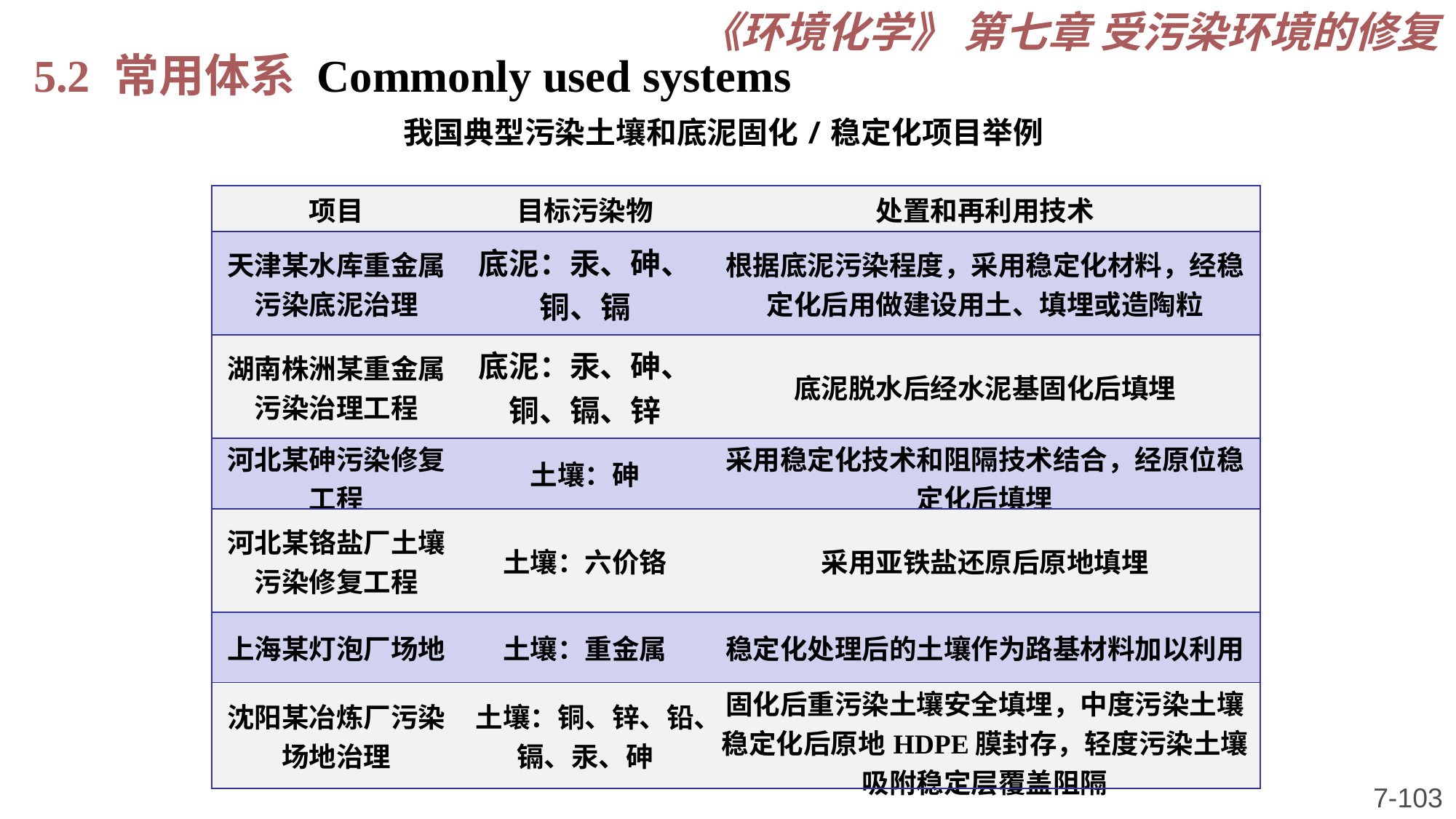

《环境化学》 第七章 受污染环境的修复
5.2 常用体系 Commonly used systems

我国典型污染土壤和底泥固化/稳定化项目举例
| 项目 | 目标污染物 | 处置和再利用技术 |
| --- | --- | --- |
| 天津某水库重金属污染底泥治理 | 底泥：汞、砷、铜、镉 | 根据底泥污染程度，采用稳定化材料，经稳定化后用做建设用土、填埋或造陶粒 |
| 湖南株洲某重金属污染治理工程 | 底泥：汞、砷、铜、镉、锌 | 底泥脱水后经水泥基固化后填埋 |
| 河北某砷污染修复工程 | 土壤：砷 | 采用稳定化技术和阻隔技术结合，经原位稳定化后填埋 |
| 河北某铬盐厂土壤污染修复工程 | 土壤：六价铬 | 采用亚铁盐还原后原地填埋 |
| 上海某灯泡厂场地 | 土壤：重金属 | 稳定化处理后的土壤作为路基材料加以利用 |
| 沈阳某冶炼厂污染场地治理 | 土壤：铜、锌、铅、镉、汞、砷 | 固化后重污染土壤安全填埋，中度污染土壤稳定化后原地HDPE膜封存，轻度污染土壤吸附稳定层覆盖阻隔 |
7-103